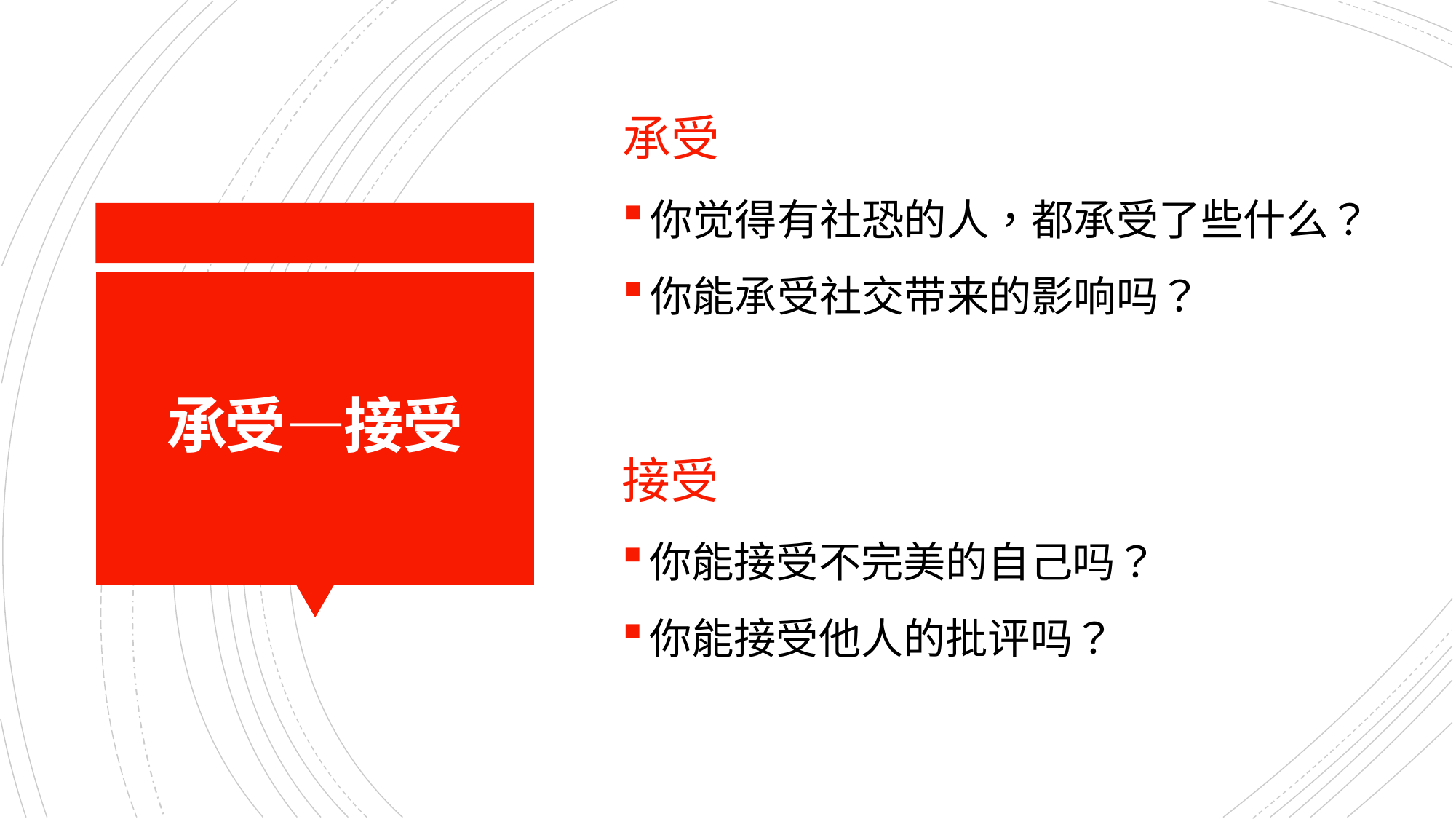

承受
你觉得有社恐的人，都承受了些什么？
你能承受社交带来的影响吗？
# 承受—接受
接受
你能接受不完美的自己吗？
你能接受他人的批评吗？